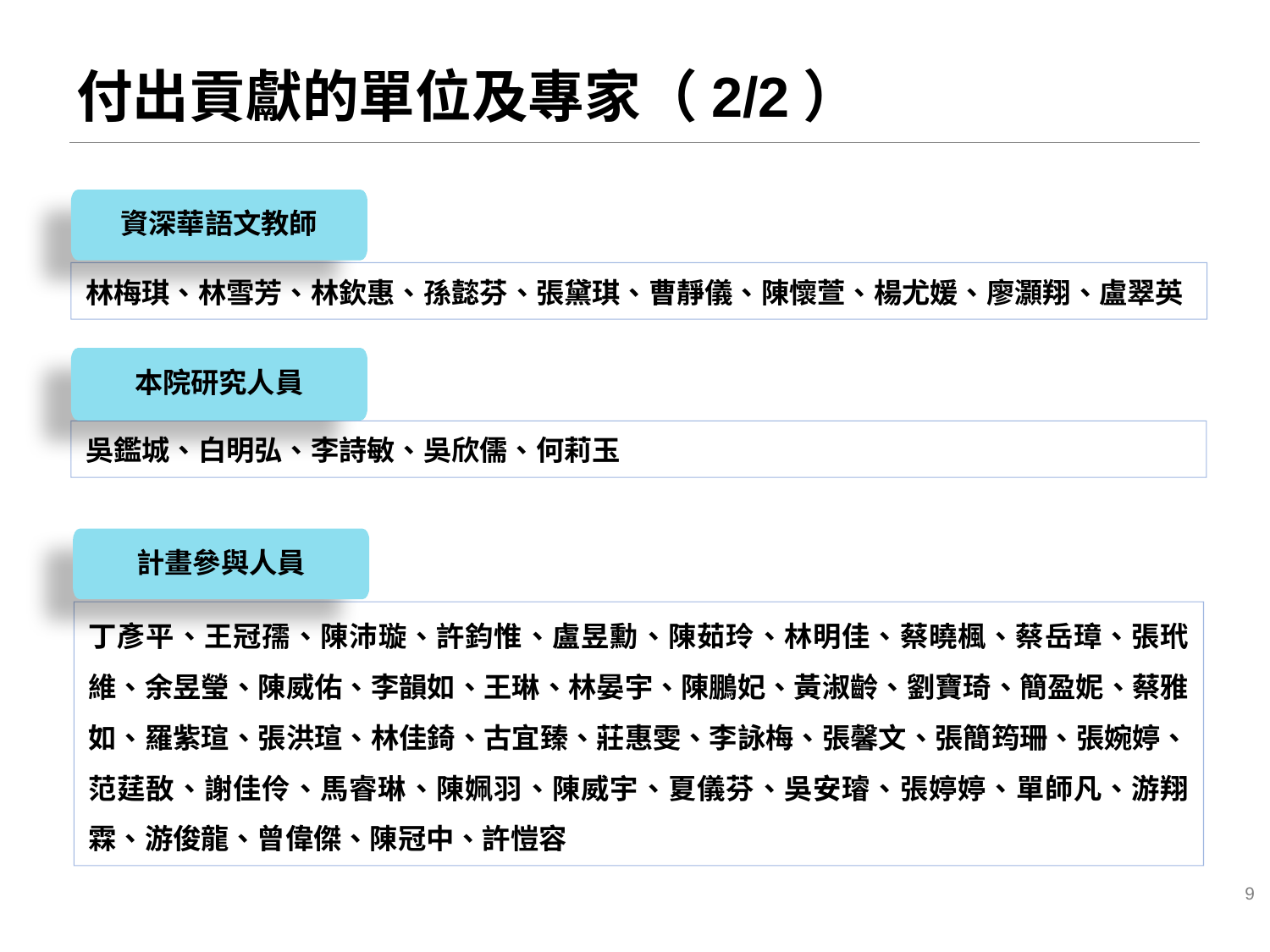

付出貢獻的單位及專家（2/2）
資深華語文教師
林梅琪、林雪芳、林欽惠、孫懿芬、張黛琪、曹靜儀、陳懷萱、楊尤媛、廖灝翔、盧翠英
本院研究人員
吳鑑城、白明弘、李詩敏、吳欣儒、何莉玉
計畫參與人員
丁彥平、王冠孺、陳沛璇、許鈞惟、盧昱勳、陳茹玲、林明佳、蔡曉楓、蔡岳璋、張玳維、余昱瑩、陳威佑、李韻如、王琳、林晏宇、陳鵬妃、黃淑齡、劉寶琦、簡盈妮、蔡雅如、羅紫瑄、張洪瑄、林佳錡、古宜臻、莊惠雯、李詠梅、張馨文、張簡筠珊、張婉婷、范莛敔、謝佳伶、馬睿琳、陳姵羽、陳威宇、夏儀芬、吳安璿、張婷婷、單師凡、游翔霖、游俊龍、曾偉傑、陳冠中、許愷容
9